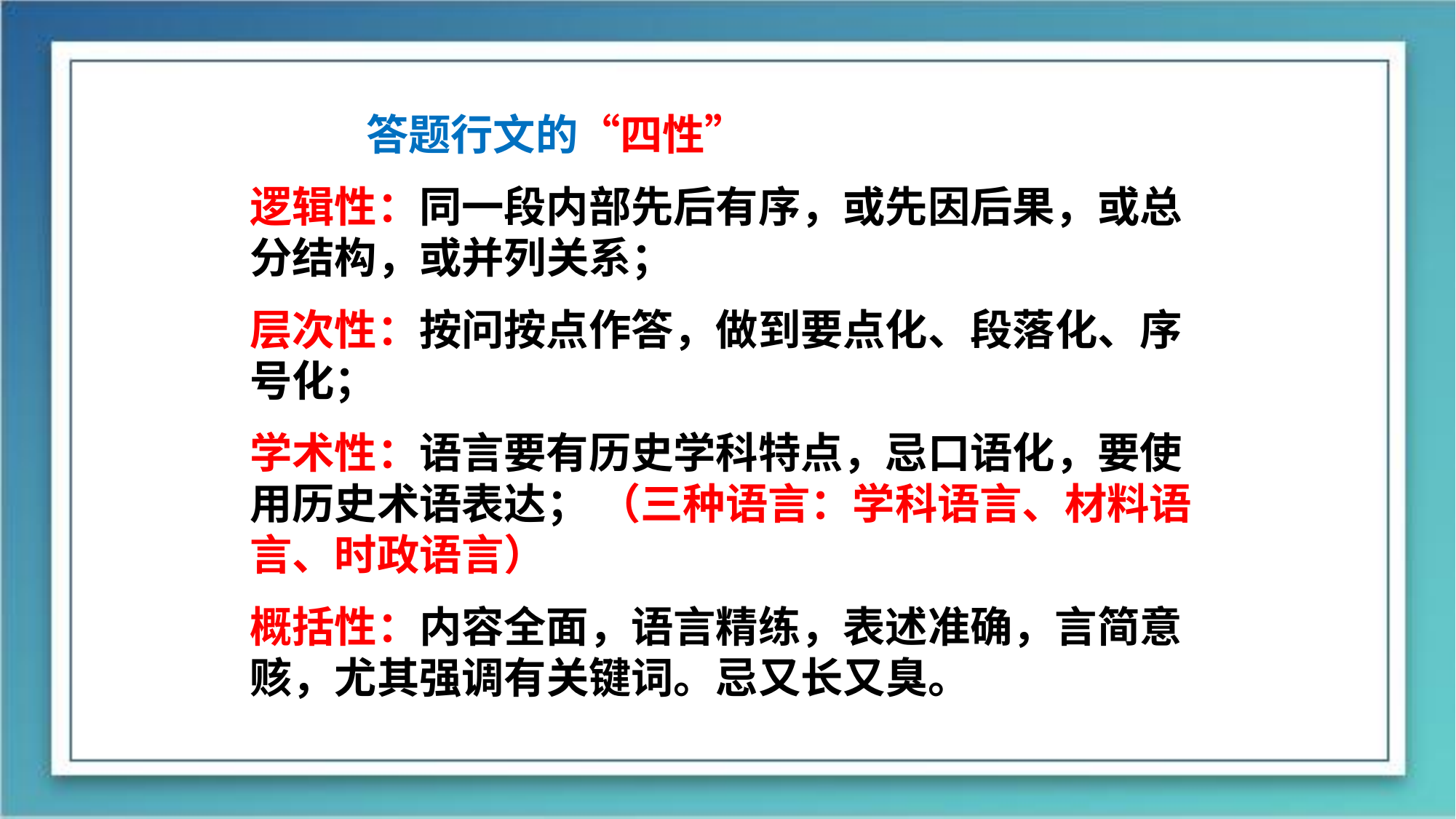

答题行文的“四性”
逻辑性：同一段内部先后有序，或先因后果，或总分结构，或并列关系；
层次性：按问按点作答，做到要点化、段落化、序号化；
学术性：语言要有历史学科特点，忌口语化，要使用历史术语表达； （三种语言：学科语言、材料语言、时政语言）
概括性：内容全面，语言精练，表述准确，言简意赅，尤其强调有关键词。忌又长又臭。